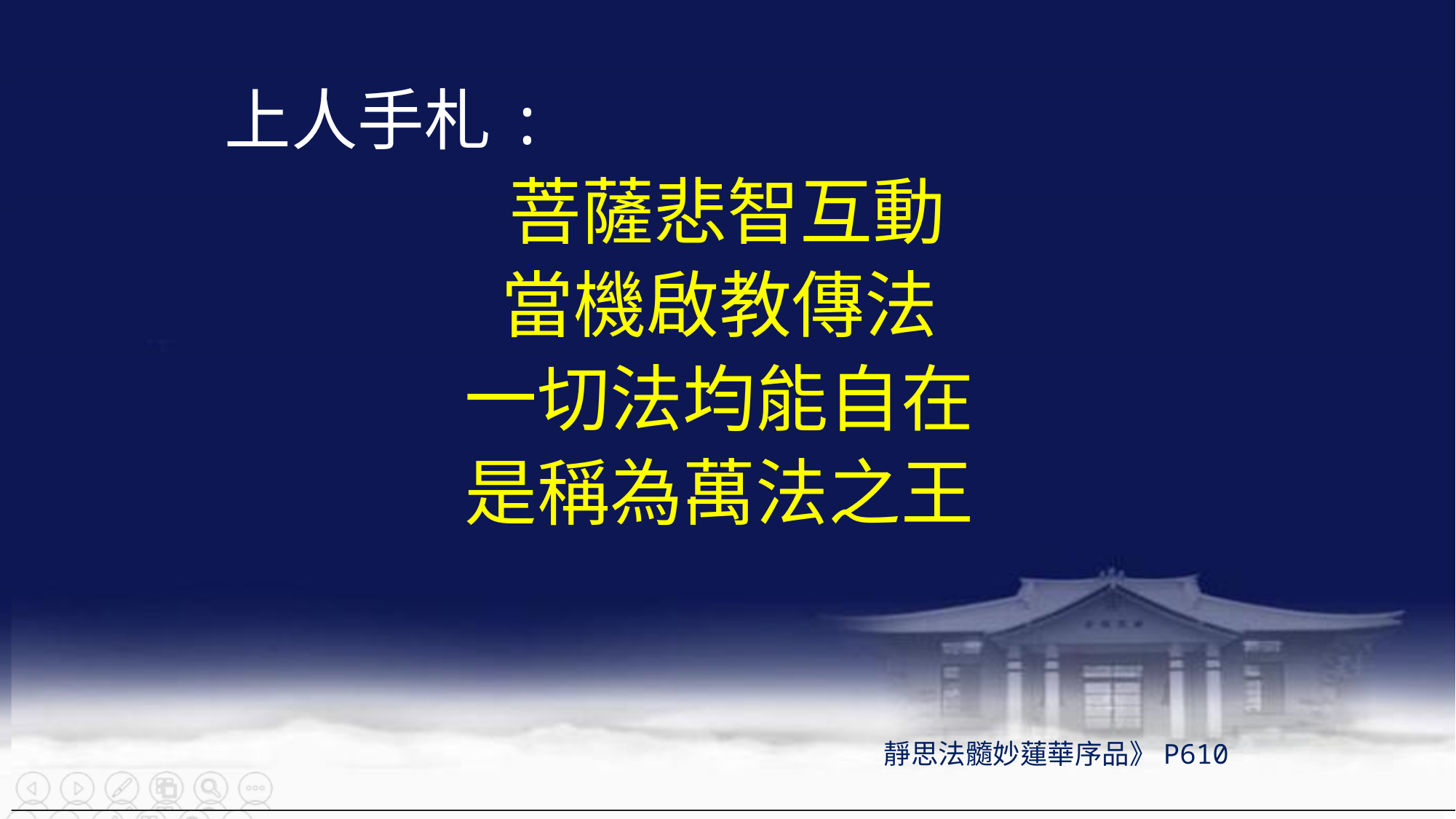

# 上人手札:
菩薩悲智互動
當機啟教傳法
一切法均能自在
是稱為萬法之王

靜思法髓妙蓮華序品》P610